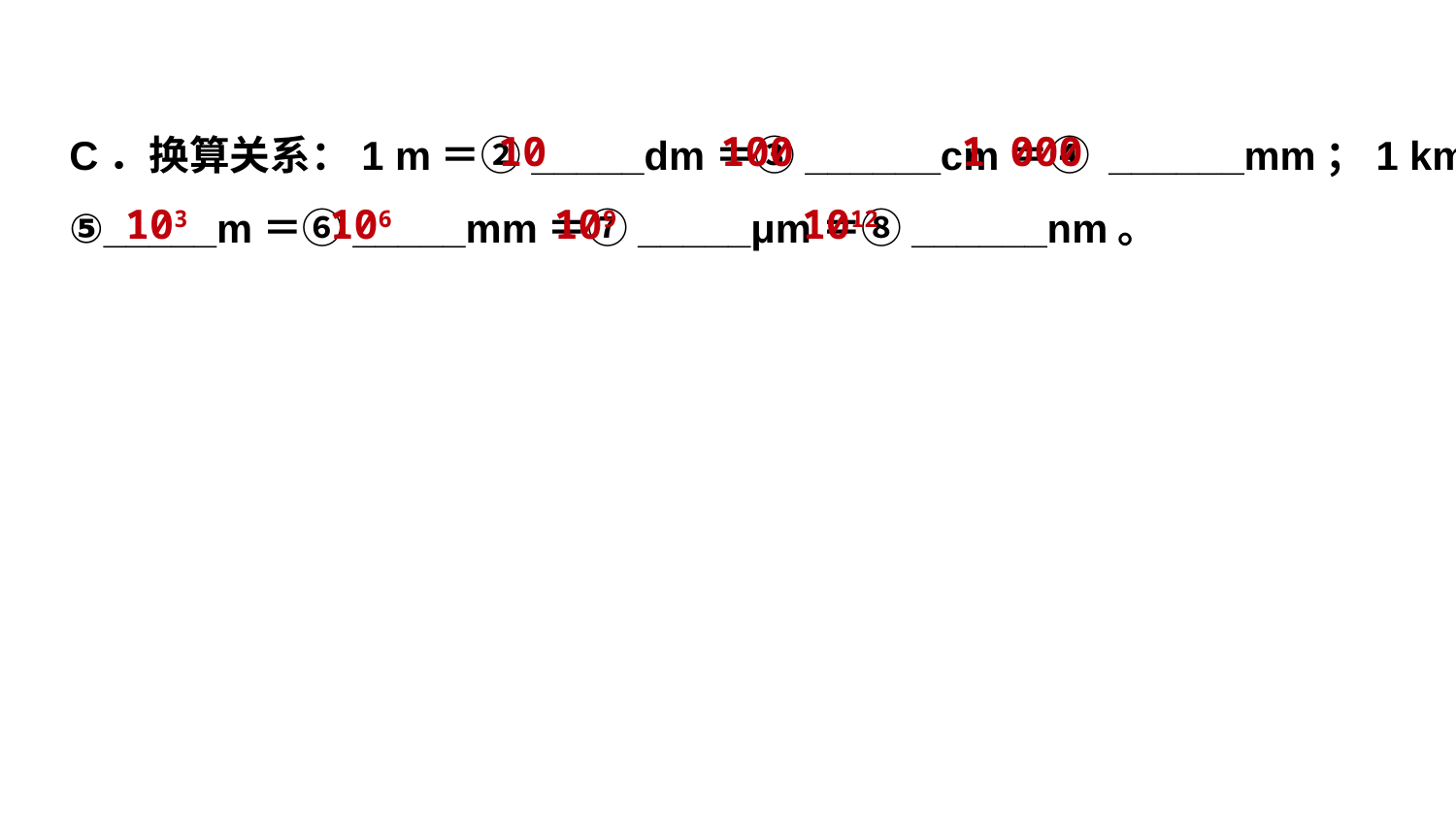

10
 100
1 000
C．换算关系：1 m＝②_____dm＝③______cm＝④ ______mm；1 km＝
⑤_____m＝⑥_____mm＝⑦_____μm＝⑧______nm。
 103
 106
 109
 1012